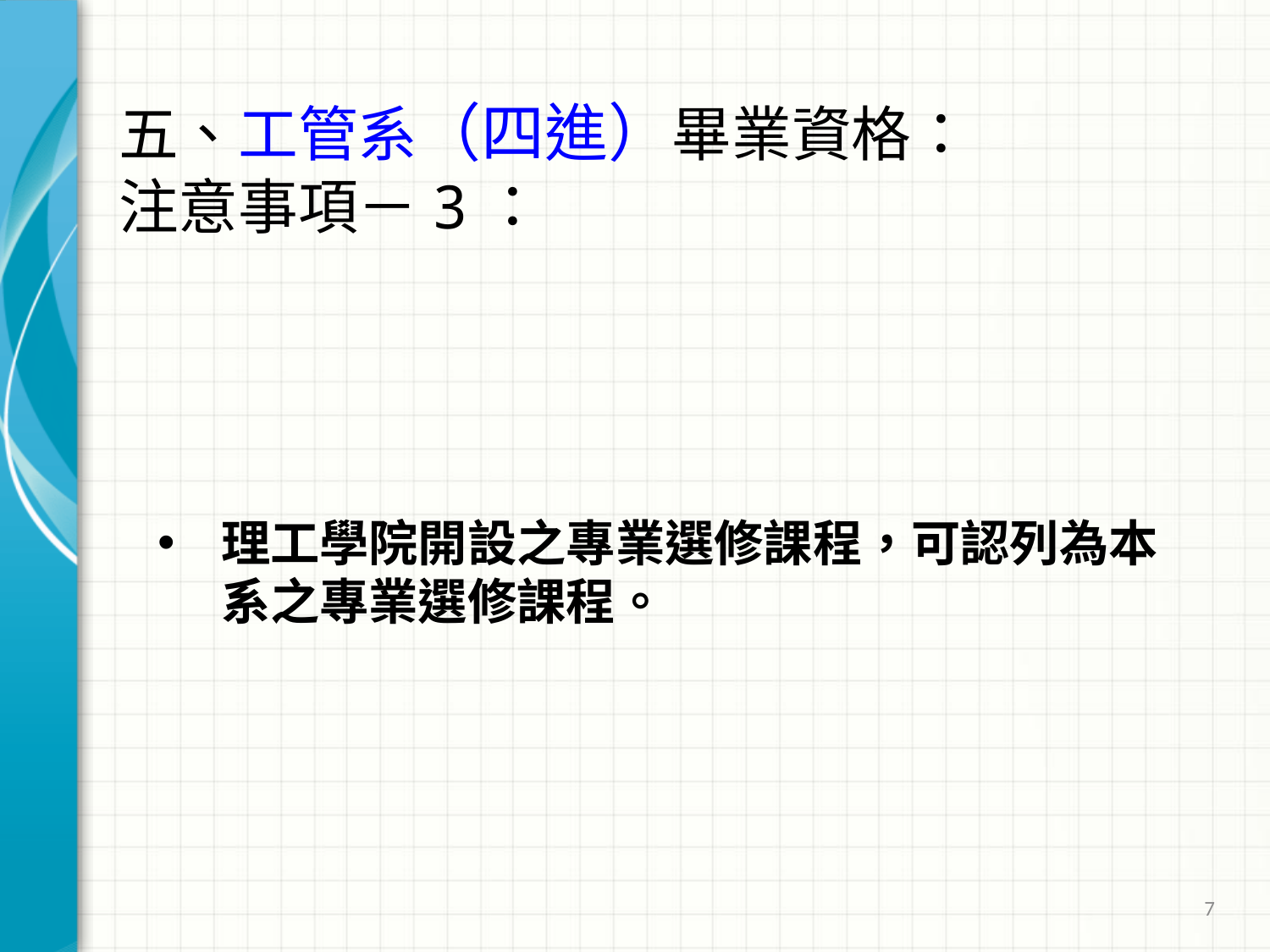

# 五、工管系（四進）畢業資格： 注意事項－3：
理工學院開設之專業選修課程，可認列為本系之專業選修課程。
7